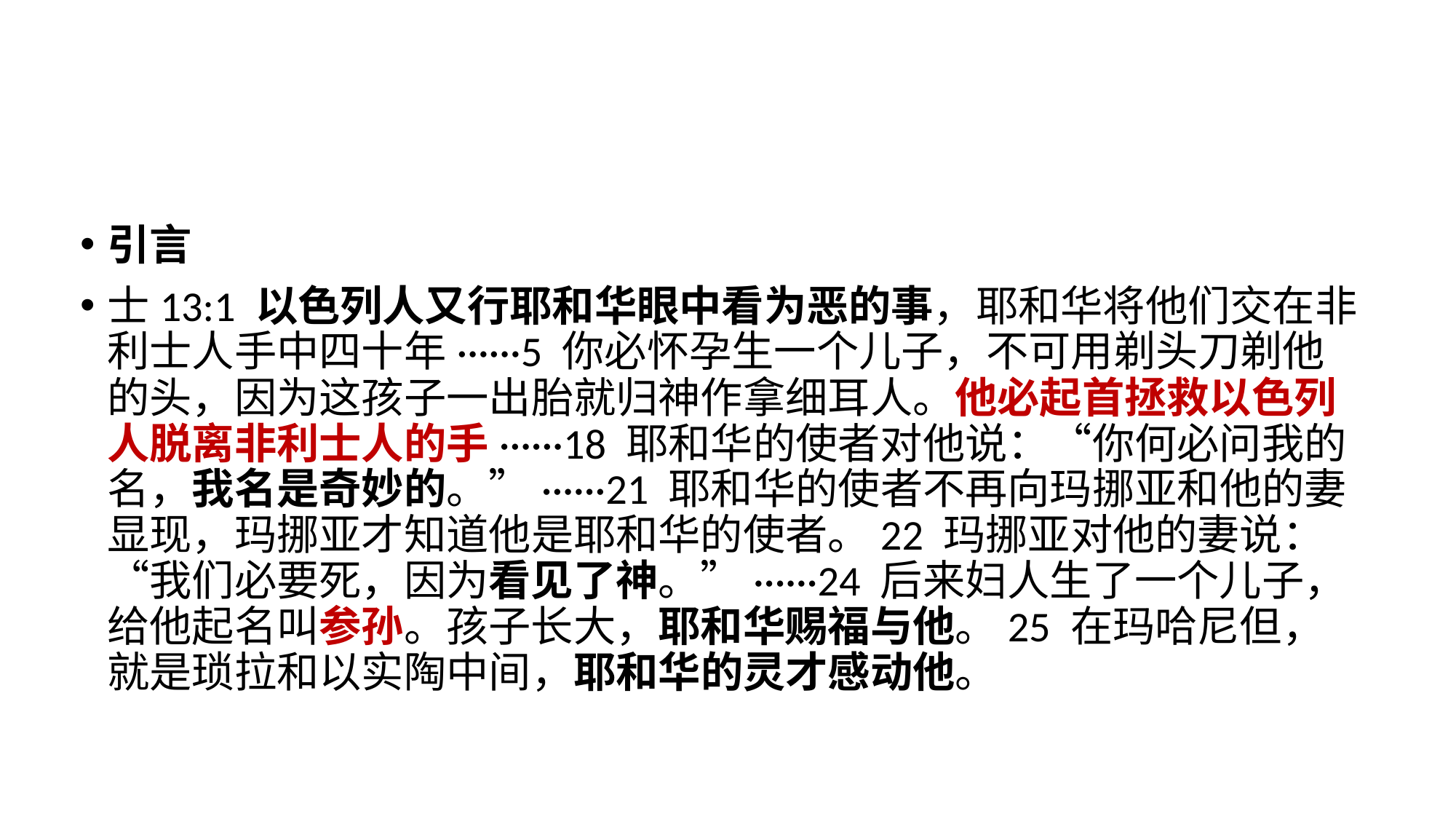

引言
士13:1 以色列人又行耶和华眼中看为恶的事，耶和华将他们交在非利士人手中四十年······5 你必怀孕生一个儿子，不可用剃头刀剃他的头，因为这孩子一出胎就归神作拿细耳人。他必起首拯救以色列人脱离非利士人的手······18 耶和华的使者对他说：“你何必问我的名，我名是奇妙的。”······21 耶和华的使者不再向玛挪亚和他的妻显现，玛挪亚才知道他是耶和华的使者。22 玛挪亚对他的妻说：“我们必要死，因为看见了神。”······24 后来妇人生了一个儿子，给他起名叫参孙。孩子长大，耶和华赐福与他。25 在玛哈尼但，就是琐拉和以实陶中间，耶和华的灵才感动他。